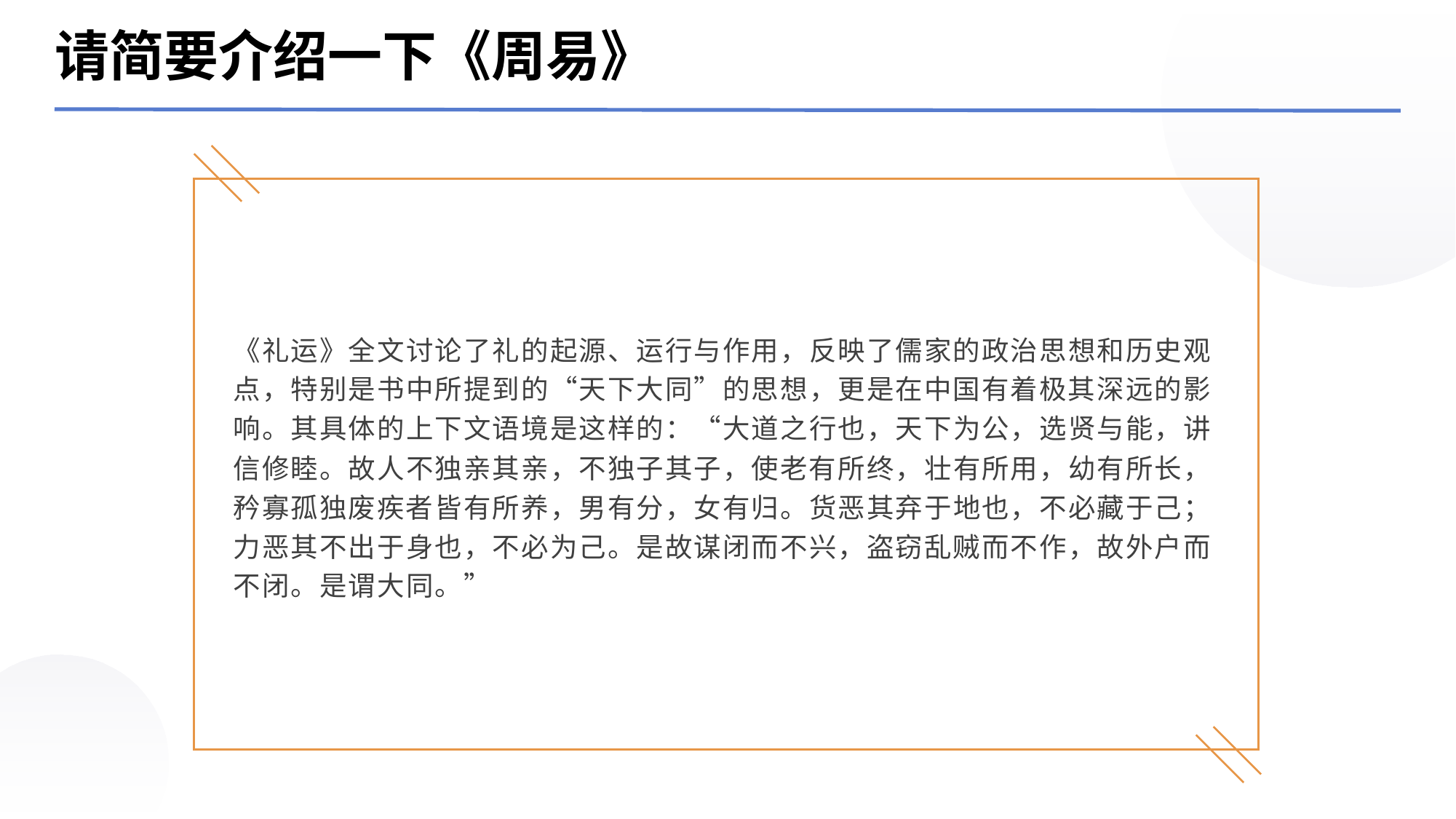

请简要介绍一下《周易》

《礼运》全文讨论了礼的起源、运行与作用，反映了儒家的政治思想和历史观点，特别是书中所提到的“天下大同”的思想，更是在中国有着极其深远的影响。其具体的上下文语境是这样的：“大道之行也，天下为公，选贤与能，讲信修睦。故人不独亲其亲，不独子其子，使老有所终，壮有所用，幼有所长，矜寡孤独废疾者皆有所养，男有分，女有归。货恶其弃于地也，不必藏于己；力恶其不出于身也，不必为己。是故谋闭而不兴，盗窃乱贼而不作，故外户而不闭。是谓大同。”